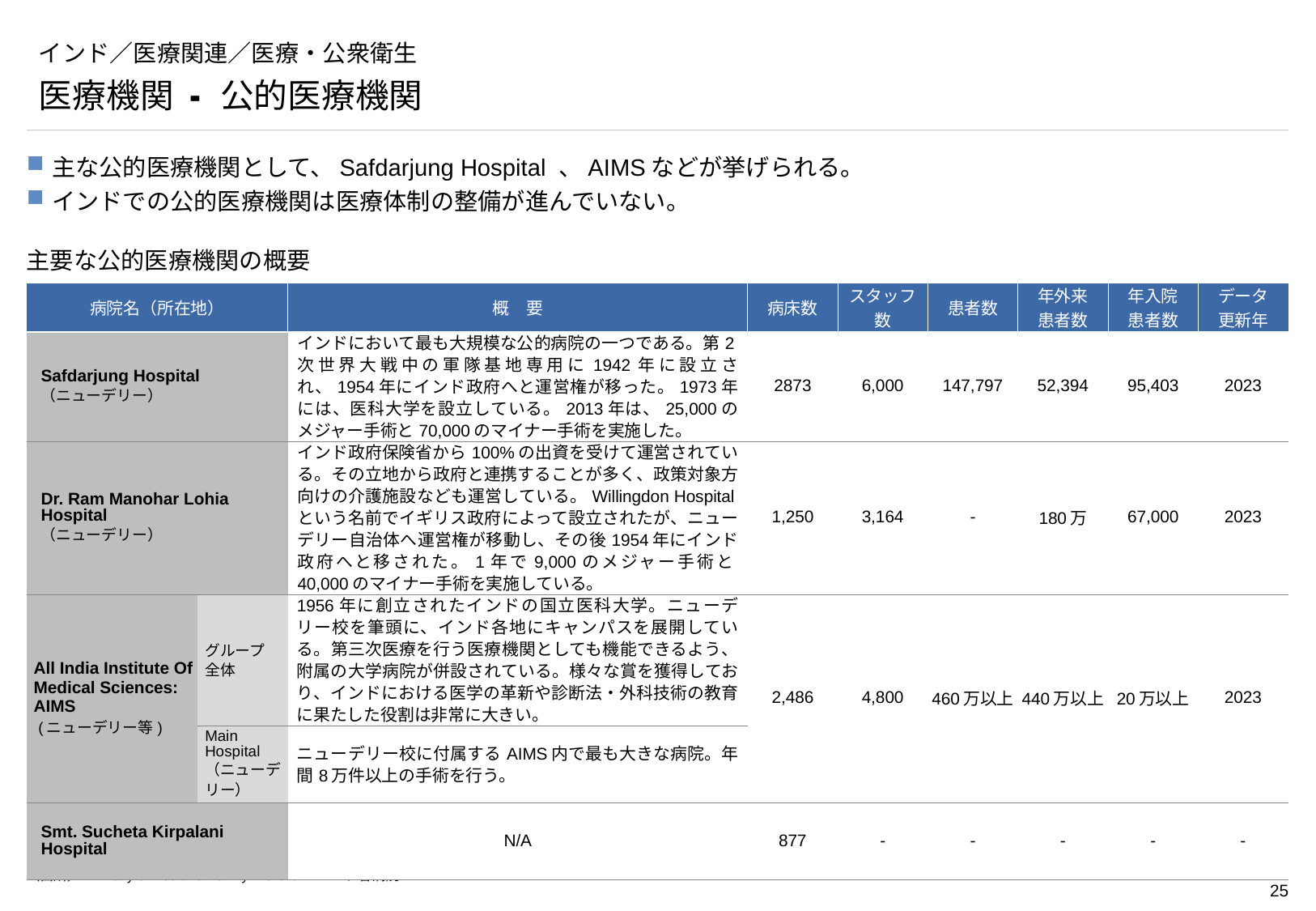

# インド／医療関連／医療・公衆衛生
医療機関 - 公的医療機関
主な公的医療機関として、Safdarjung Hospital 、AIMSなどが挙げられる。
インドでの公的医療機関は医療体制の整備が進んでいない。
主要な公的医療機関の概要
| 病院名（所在地） |  | 概　要 | 病床数 | スタッフ数 | 患者数 | 年外来 患者数 | 年入院 患者数 | データ 更新年 |
| --- | --- | --- | --- | --- | --- | --- | --- | --- |
| Safdarjung Hospital （ニューデリー） |  | インドにおいて最も大規模な公的病院の一つである。第2次世界大戦中の軍隊基地専用に1942年に設立され、1954年にインド政府へと運営権が移った。1973年には、医科大学を設立している。2013年は、25,000のメジャー手術と70,000のマイナー手術を実施した。 | 2873 | 6,000 | 147,797 | 52,394 | 95,403 | 2023 |
| Dr. Ram Manohar Lohia Hospital （ニューデリー） |  | インド政府保険省から100%の出資を受けて運営されている。その立地から政府と連携することが多く、政策対象方向けの介護施設なども運営している。Willingdon Hospitalという名前でイギリス政府によって設立されたが、ニューデリー自治体へ運営権が移動し、その後1954年にインド政府へと移された。1年で9,000のメジャー手術と40,000のマイナー手術を実施している。 | 1,250 | 3,164 | - | 180万 | 67,000 | 2023 |
| All India Institute Of Medical Sciences: AIMS (ニューデリー等) | グループ 全体 | 1956年に創立されたインドの国立医科大学。ニューデリー校を筆頭に、インド各地にキャンパスを展開している。第三次医療を行う医療機関としても機能できるよう、附属の大学病院が併設されている。様々な賞を獲得しており、インドにおける医学の革新や診断法・外科技術の教育に果たした役割は非常に大きい。 | 2,486 | 4,800 | 460万以上 | 440万以上 | 20万以上 | 2023 |
|  | Main Hospital（ニューデリー） | ニューデリー校に付属するAIMS内で最も大きな病院。年間8万件以上の手術を行う。 |  |  |  |  |  |  |
| Smt. Sucheta Kirpalani Hospital |  | N/A | 877 | - | - | - | - | - |
（出所） Ministry of Health & Family Welfare 　HP、各病院HP